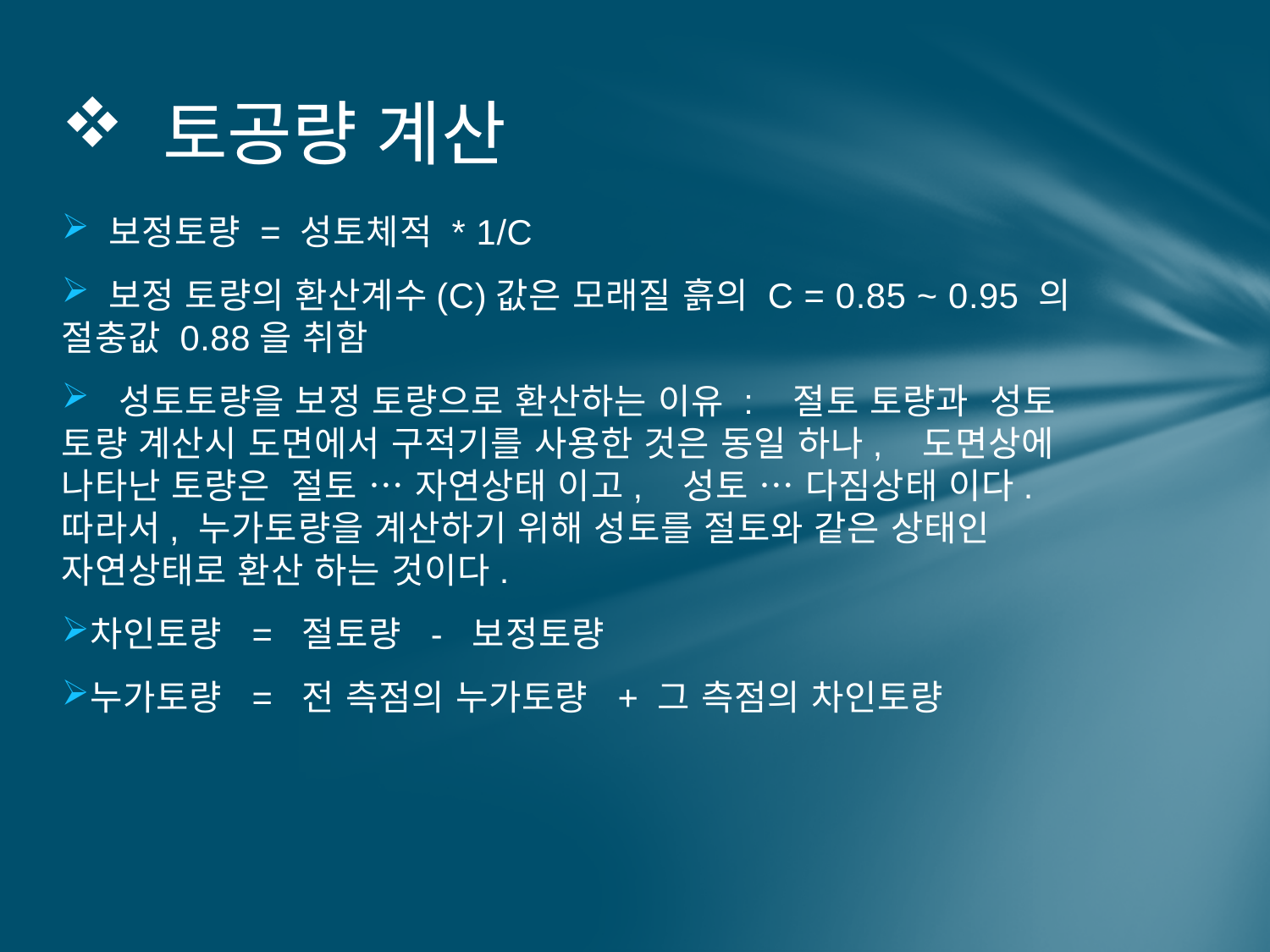

# 토공량 계산
 보정토량 = 성토체적 * 1/C
 보정 토량의 환산계수(C)값은 모래질 흙의 C = 0.85 ~ 0.95 의  절충값 0.88을 취함
  성토토량을 보정 토량으로 환산하는 이유 :   절토 토량과  성토 토량 계산시 도면에서 구적기를 사용한 것은 동일 하나,   도면상에 나타난 토량은  절토 … 자연상태 이고,   성토 … 다짐상태 이다. 따라서, 누가토량을 계산하기 위해 성토를 절토와 같은 상태인 자연상태로 환산 하는 것이다.
차인토량  =  절토량  -  보정토량
누가토량  =  전 측점의 누가토량  + 그 측점의 차인토량